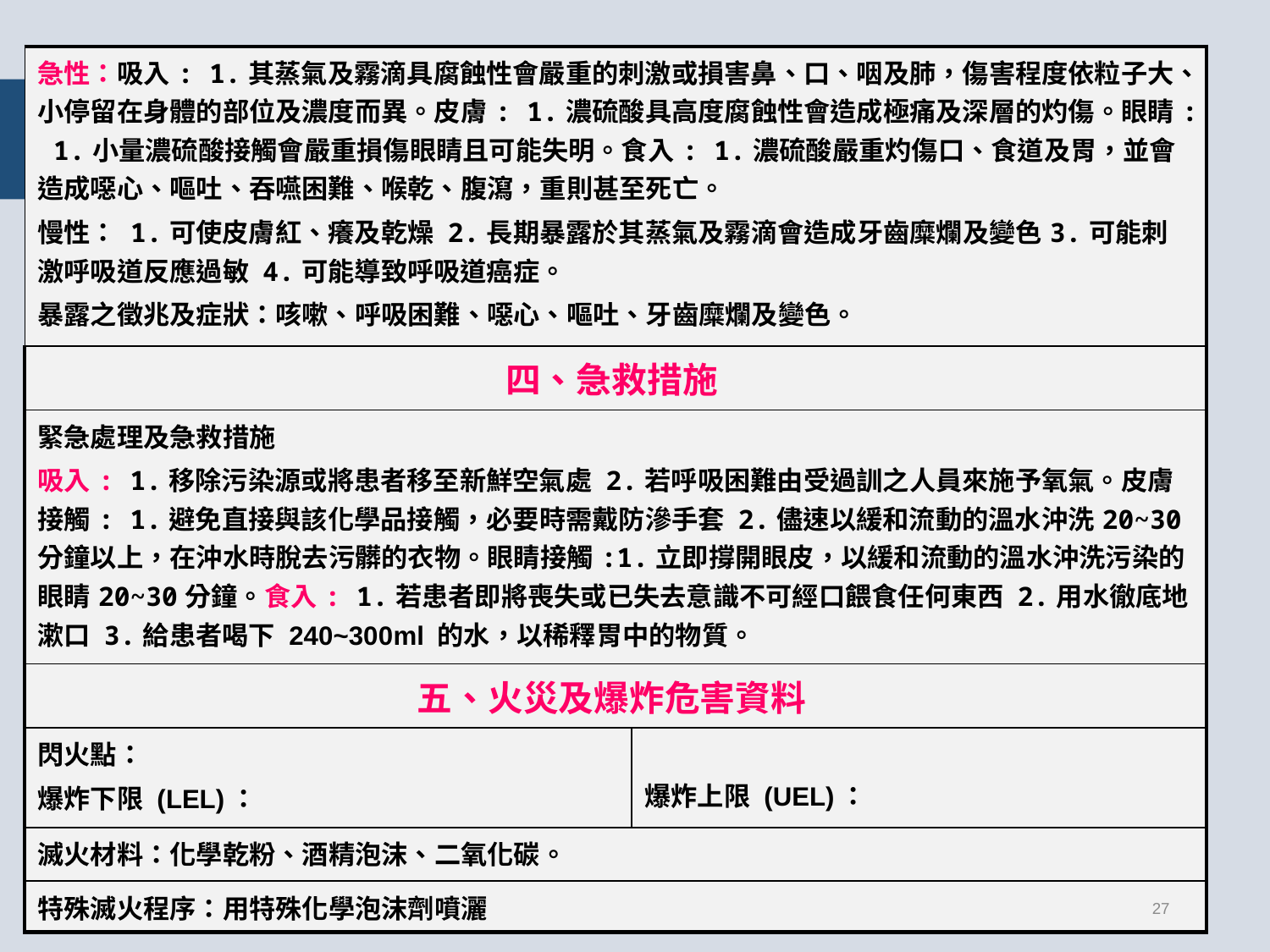

| 急性：吸入: 1.其蒸氣及霧滴具腐蝕性會嚴重的刺激或損害鼻、口、咽及肺，傷害程度依粒子大、小停留在身體的部位及濃度而異。皮膚: 1.濃硫酸具高度腐蝕性會造成極痛及深層的灼傷。眼睛: 1.小量濃硫酸接觸會嚴重損傷眼睛且可能失明。食入: 1.濃硫酸嚴重灼傷口、食道及胃，並會造成噁心、嘔吐、吞嚥困難、喉乾、腹瀉，重則甚至死亡。 慢性： 1.可使皮膚紅、癢及乾燥 2.長期暴露於其蒸氣及霧滴會造成牙齒糜爛及變色3.可能刺激呼吸道反應過敏 4.可能導致呼吸道癌症。 暴露之徵兆及症狀：咳嗽、呼吸困難、噁心、嘔吐、牙齒糜爛及變色。 |  |
| --- | --- |
| 四、急救措施 |  |
| 緊急處理及急救措施 吸入: 1.移除污染源或將患者移至新鮮空氣處 2.若呼吸困難由受過訓之人員來施予氧氣。皮膚接觸: 1.避免直接與該化學品接觸，必要時需戴防滲手套 2.儘速以緩和流動的溫水沖洗20~30分鐘以上，在沖水時脫去污髒的衣物。眼睛接觸:1.立即撐開眼皮，以緩和流動的溫水沖洗污染的眼睛20~30分鐘。食入: 1.若患者即將喪失或已失去意識不可經口餵食任何東西 2.用水徹底地漱口 3.給患者喝下 240~300ml 的水，以稀釋胃中的物質。 |  |
| 五、火災及爆炸危害資料 |  |
| 閃火點： 爆炸下限 (LEL)： | 爆炸上限 (UEL)： |
| 滅火材料：化學乾粉、酒精泡沫、二氧化碳。 |  |
| 特殊滅火程序：用特殊化學泡沫劑噴灑 |  |

27